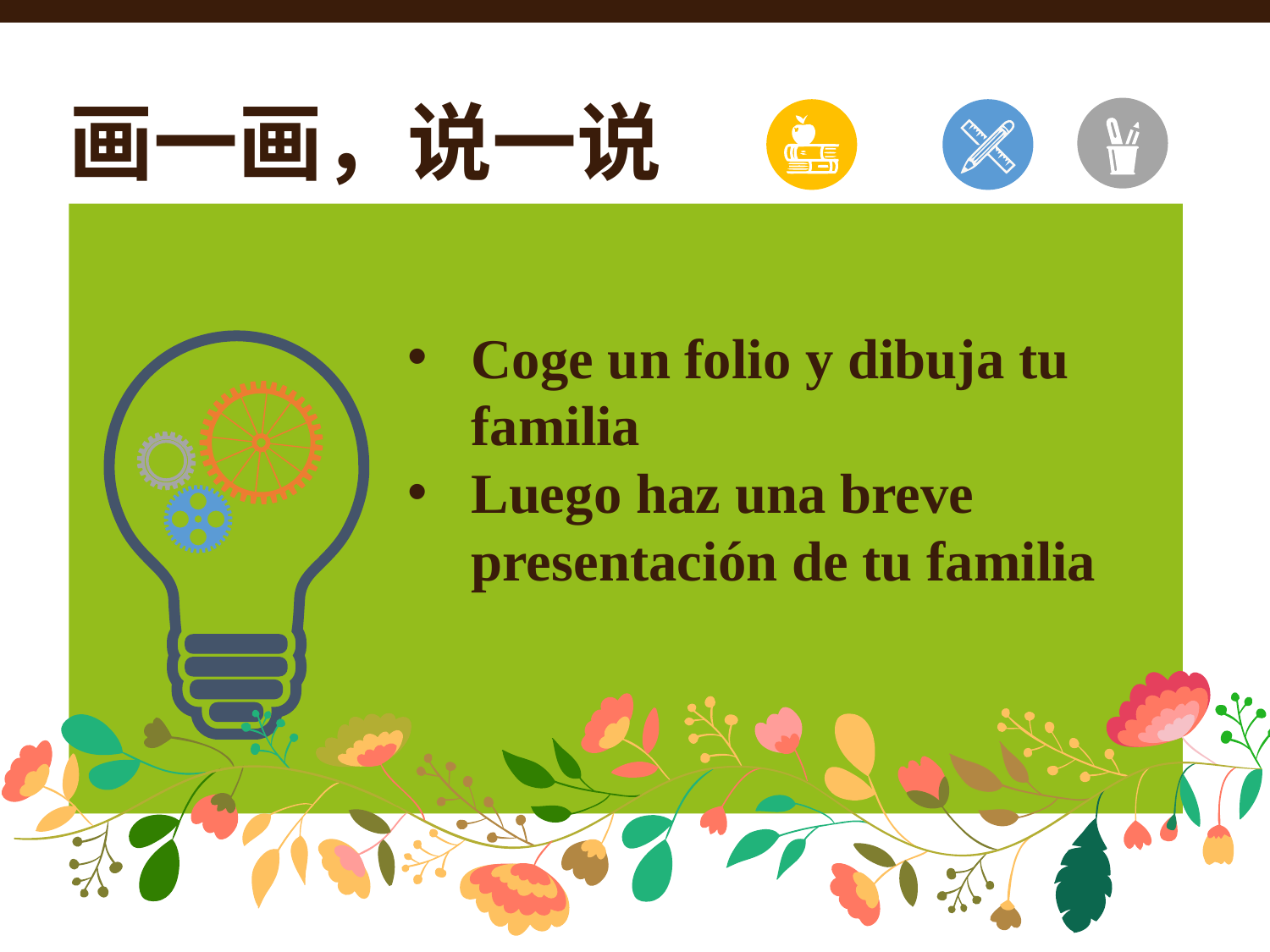

画一画，说一说

Coge un folio y dibuja tu familia
Luego haz una breve presentación de tu familia